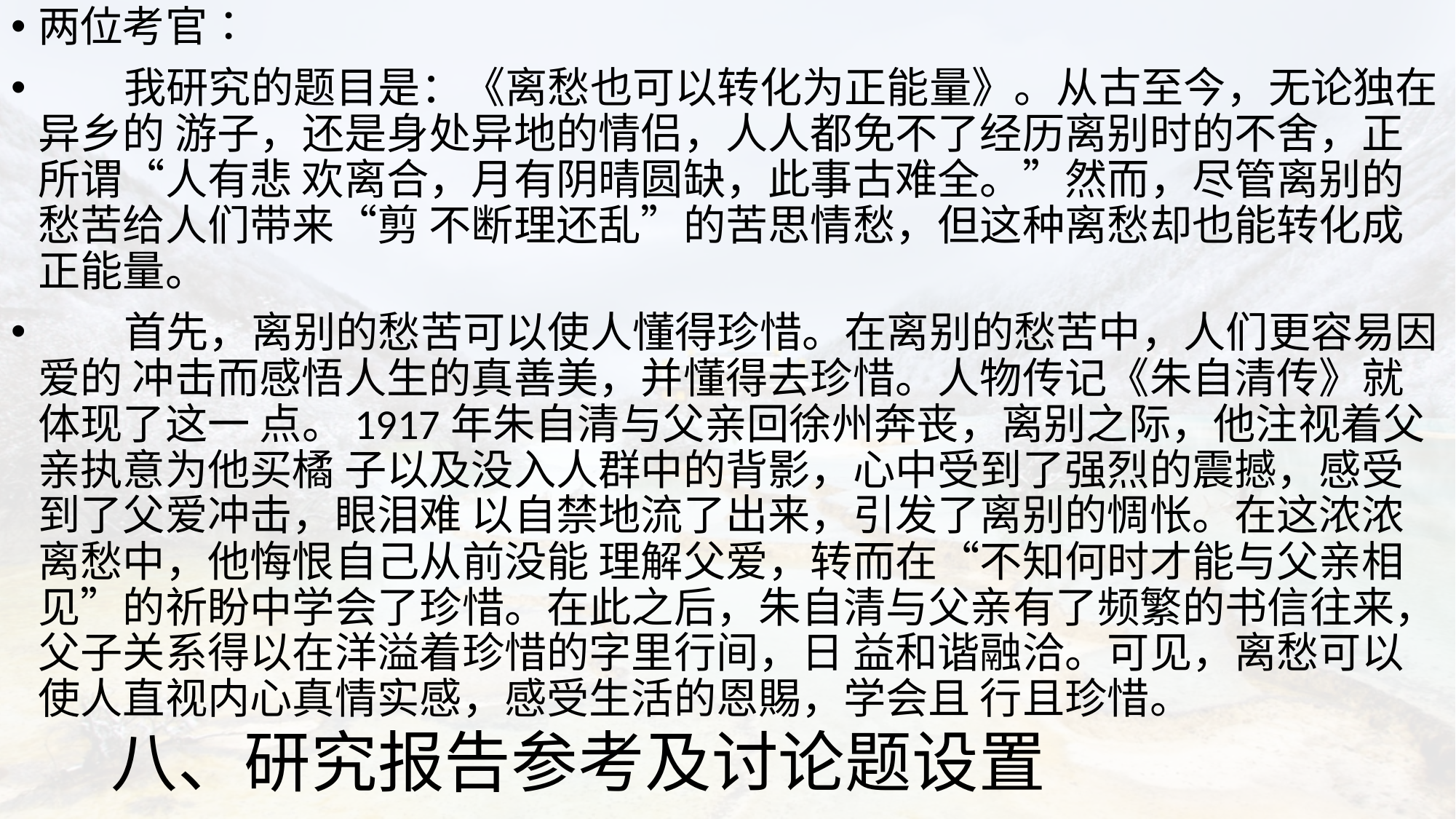

两位考官：
        我研究的题目是：《离愁也可以转化为正能量》。从古至今，无论独在异乡的 游子，还是身处异地的情侣，人人都免不了经历离别时的不舍，正所谓“人有悲 欢离合，月有阴晴圆缺，此事古难全。”然而，尽管离别的愁苦给人们带来“剪 不断理还乱”的苦思情愁，但这种离愁却也能转化成正能量。
        首先，离别的愁苦可以使人懂得珍惜。在离别的愁苦中，人们更容易因爱的 冲击而感悟人生的真善美，并懂得去珍惜。人物传记《朱自清传》就体现了这一 点。1917年朱自清与父亲回徐州奔丧，离别之际，他注视着父亲执意为他买橘 子以及没入人群中的背影，心中受到了强烈的震撼，感受到了父爱冲击，眼泪难 以自禁地流了出来，引发了离别的惆怅。在这浓浓离愁中，他悔恨自己从前没能 理解父爱，转而在“不知何时才能与父亲相见”的祈盼中学会了珍惜。在此之后，朱自清与父亲有了频繁的书信往来，父子关系得以在洋溢着珍惜的字里行间，日 益和谐融洽。可见，离愁可以使人直视内心真情实感，感受生活的恩賜，学会且 行且珍惜。
# 八、研究报告参考及讨论题设置